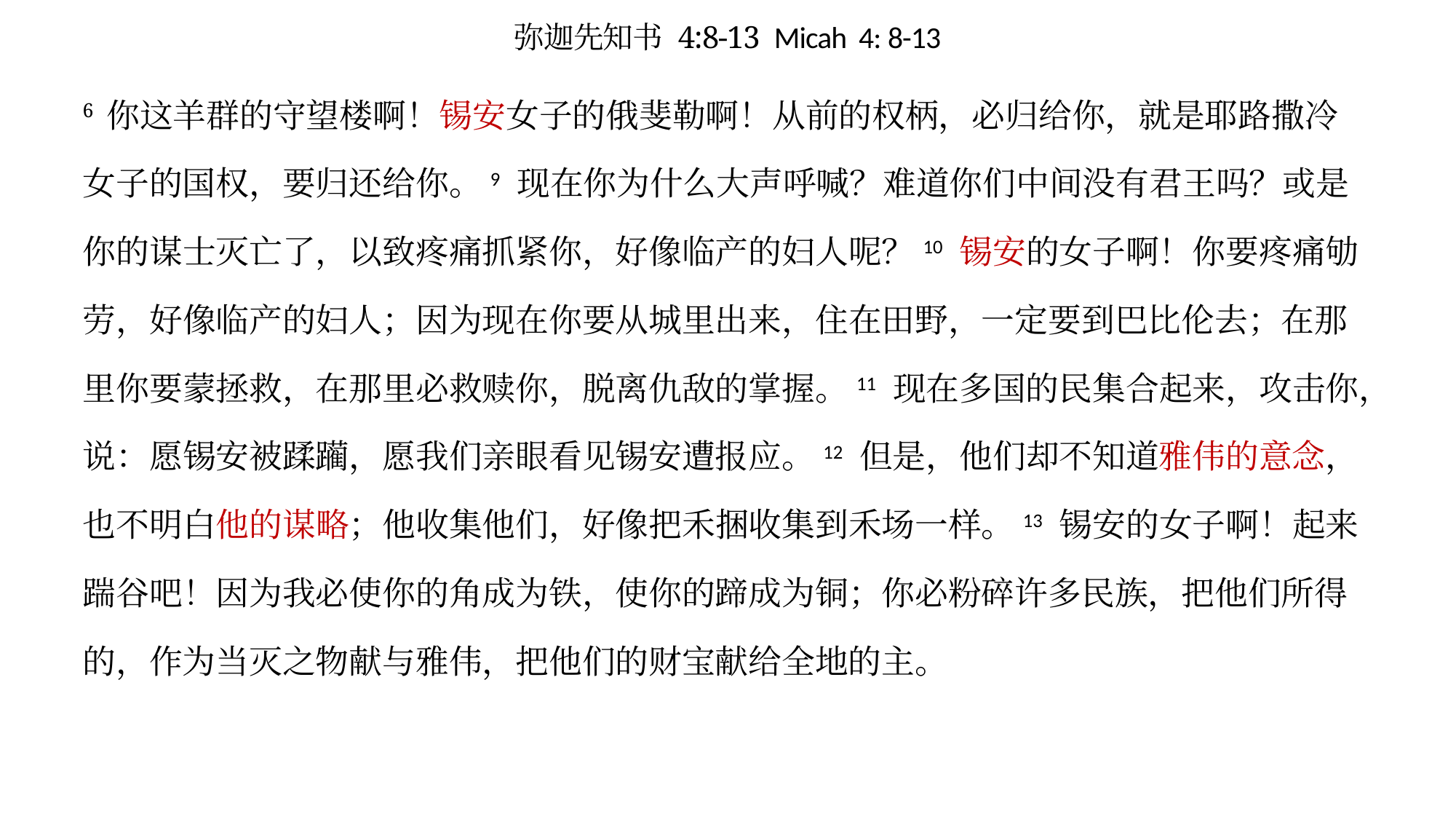

# 弥迦先知书 4:8-13  Micah  4: 8-13
6 你这羊群的守望楼啊！锡安女子的俄斐勒啊！从前的权柄，必归给你，就是耶路撒冷女子的国权，要归还给你。9 现在你为什么大声呼喊？难道你们中间没有君王吗？或是你的谋士灭亡了，以致疼痛抓紧你，好像临产的妇人呢？10 锡安的女子啊！你要疼痛劬劳，好像临产的妇人；因为现在你要从城里出来，住在田野，一定要到巴比伦去；在那里你要蒙拯救，在那里必救赎你，脱离仇敌的掌握。11 现在多国的民集合起来，攻击你，说：愿锡安被蹂躏，愿我们亲眼看见锡安遭报应。12 但是，他们却不知道雅伟的意念，也不明白他的谋略；他收集他们，好像把禾捆收集到禾场一样。13 锡安的女子啊！起来踹谷吧！因为我必使你的角成为铁，使你的蹄成为铜；你必粉碎许多民族，把他们所得的，作为当灭之物献与雅伟，把他们的财宝献给全地的主。